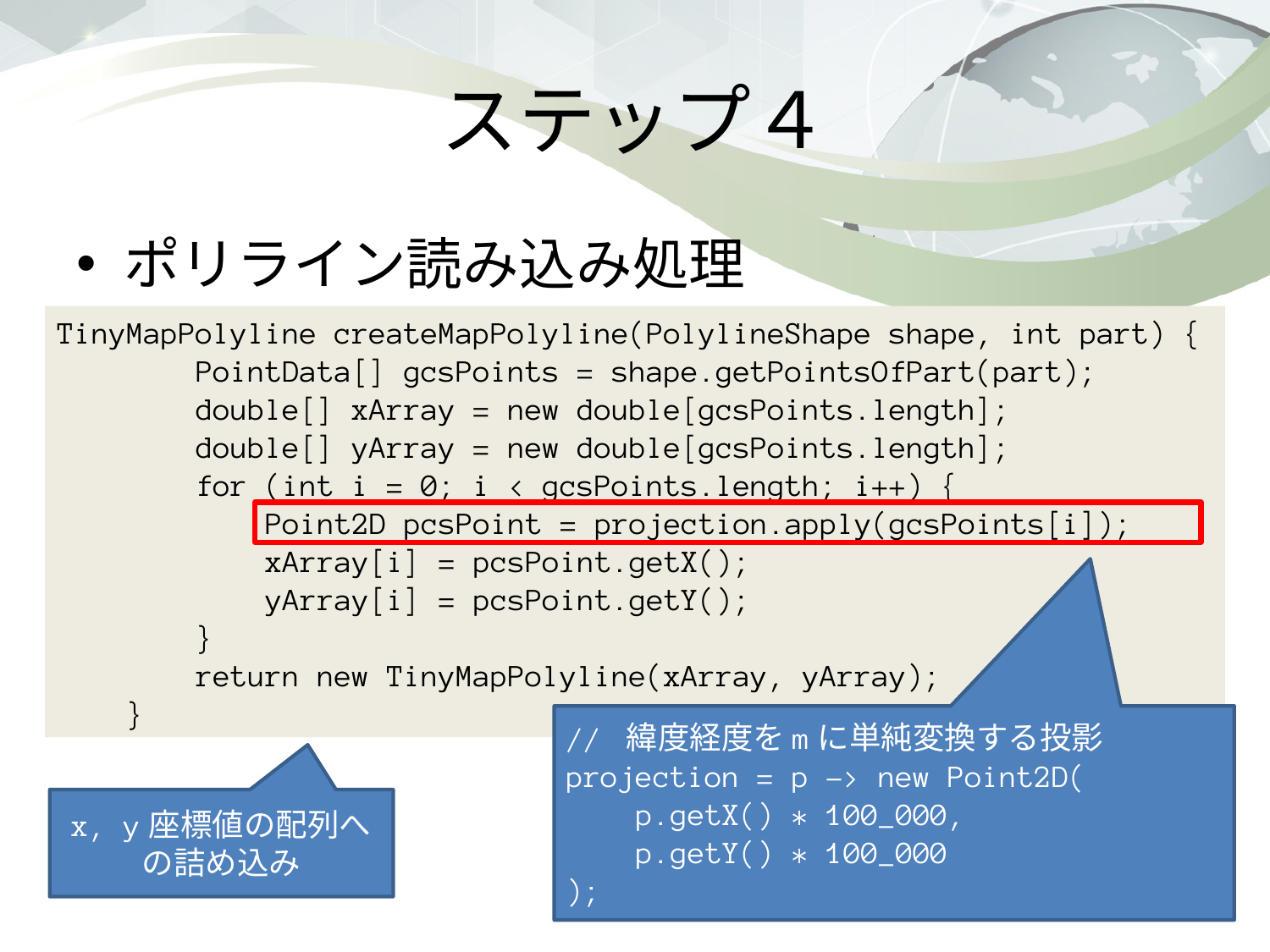

# ステップ４
ポリライン読み込み処理
TinyMapPolyline createMapPolyline(PolylineShape shape, int part) {
        PointData[] gcsPoints = shape.getPointsOfPart(part);
        double[] xArray = new double[gcsPoints.length];
        double[] yArray = new double[gcsPoints.length];
        for (int i = 0; i < gcsPoints.length; i++) {
            Point2D pcsPoint = projection.apply(gcsPoints[i]);
            xArray[i] = pcsPoint.getX();
            yArray[i] = pcsPoint.getY();
        }
        return new TinyMapPolyline(xArray, yArray);
    }

// 緯度経度をmに単純変換する投影
projection = p -> new Point2D(
    p.getX() * 100_000,
    p.getY() * 100_000
);
x, y座標値の配列への詰め込み